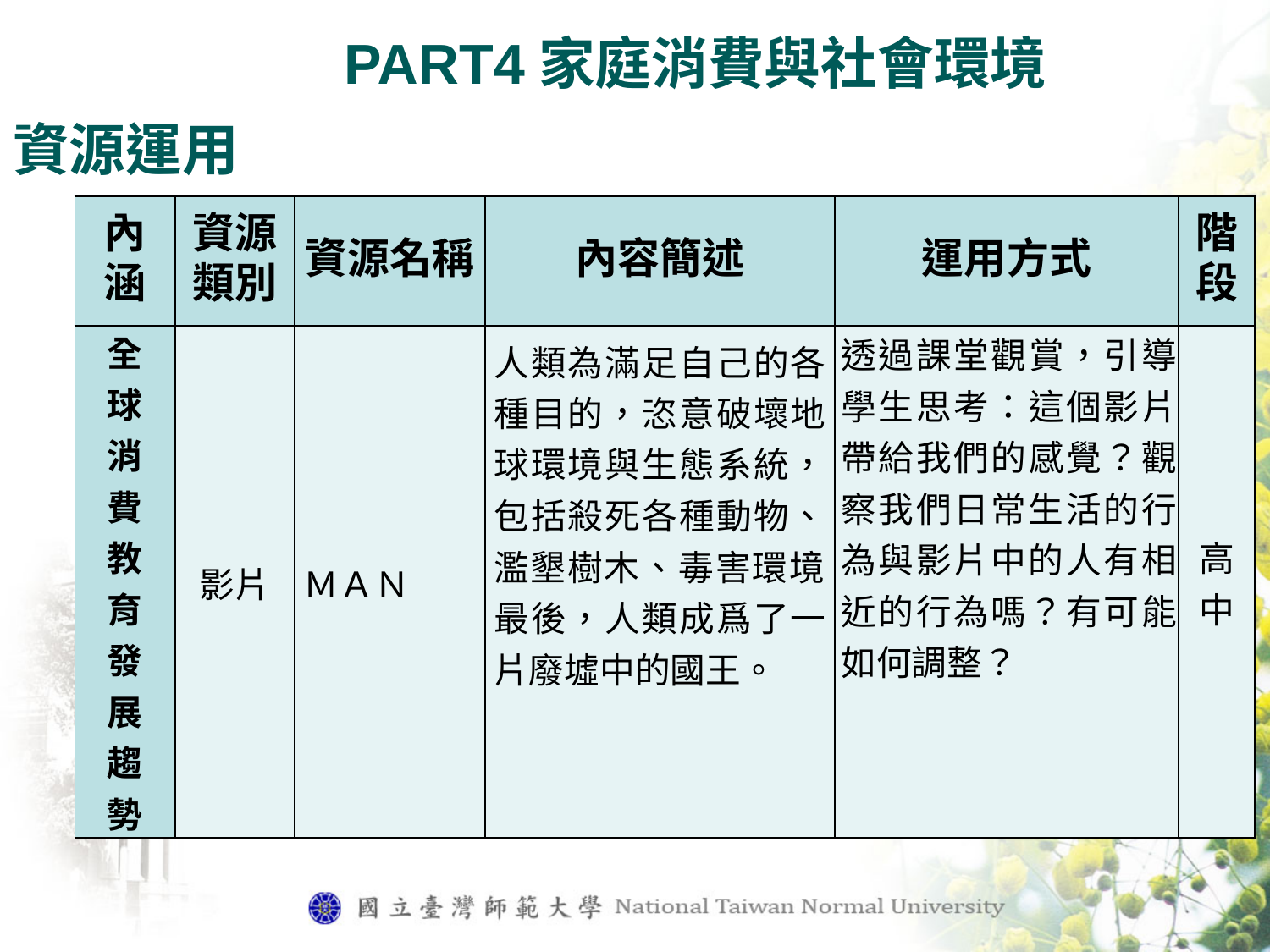

PART4家庭消費與社會環境
資源運用
| 內涵 | 資源類別 | 資源名稱 | 內容簡述 | 運用方式 | 階段 |
| --- | --- | --- | --- | --- | --- |
| 全 球 消 費 教 育 發 展 趨 勢 | 影片 | ＭＡＮ | 人類為滿足自己的各種目的，恣意破壞地球環境與生態系統，包括殺死各種動物、濫墾樹木、毒害環境。最後，人類成爲了一片廢墟中的國王。 | 透過課堂觀賞，引導學生思考：這個影片帶給我們的感覺？觀察我們日常生活的行為與影片中的人有相近的行為嗎？有可能如何調整？ | 高中 |